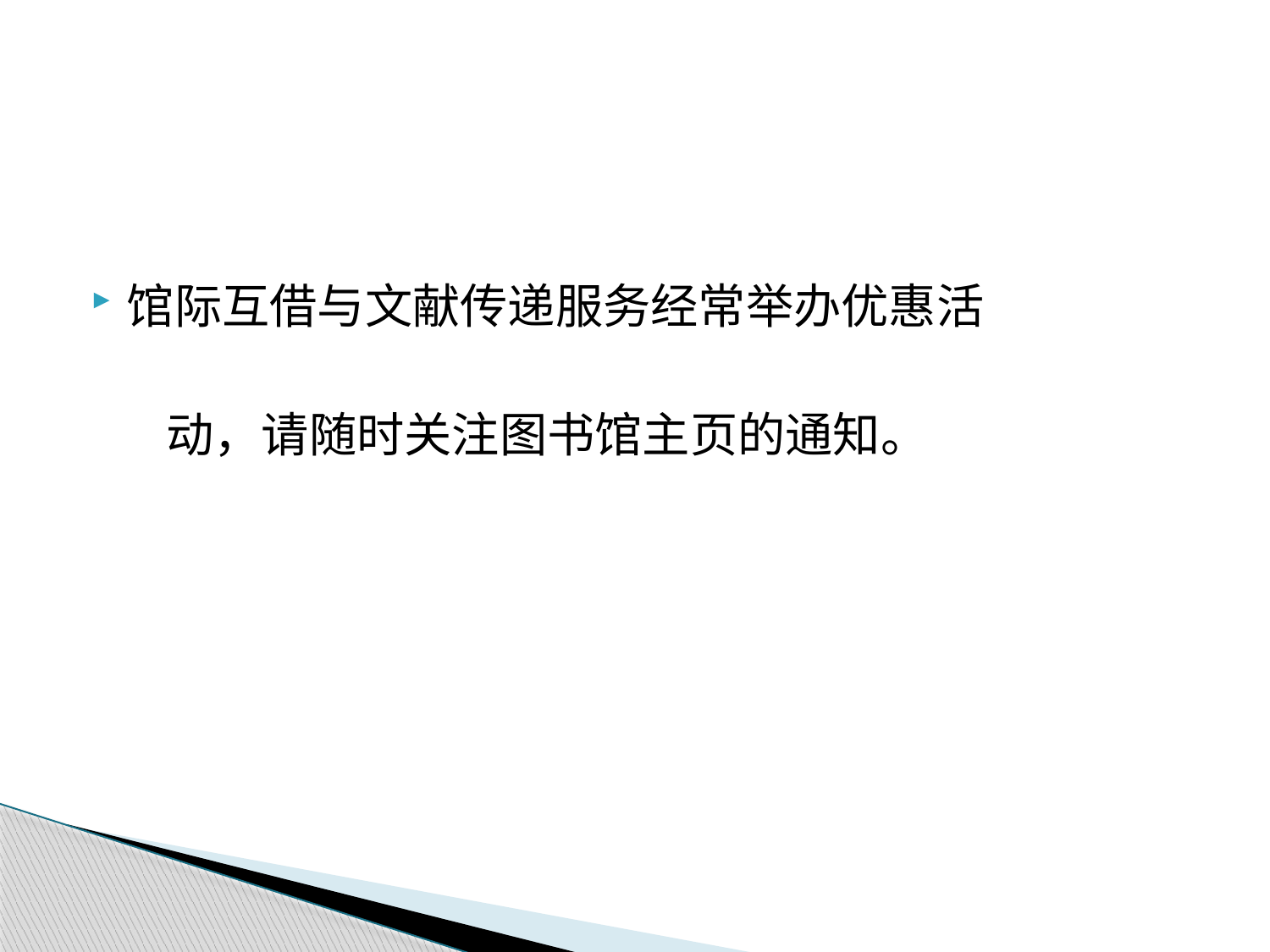

#

馆际互借与文献传递服务经常举办优惠活

      动，请随时关注图书馆主页的通知。